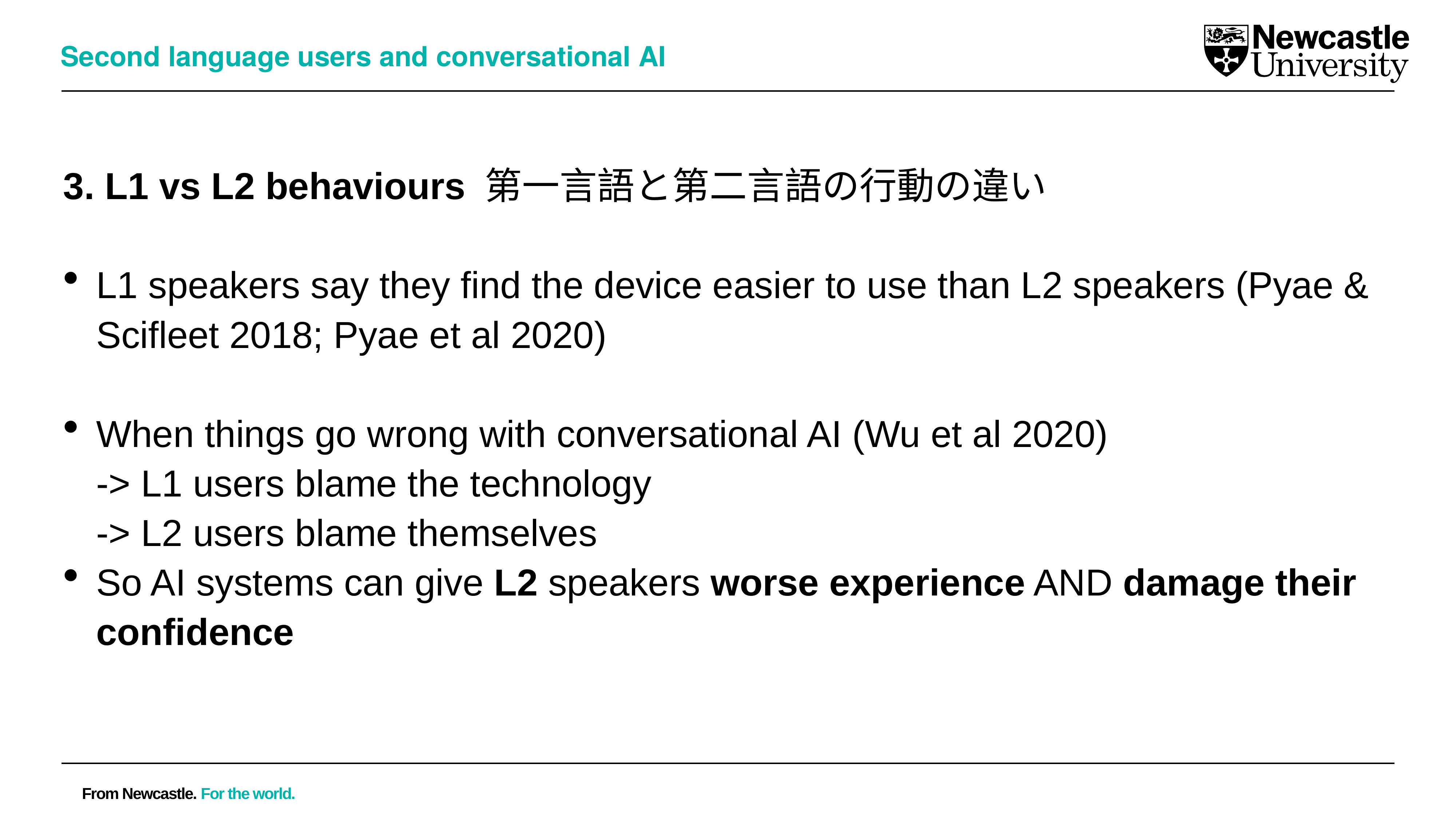

Second language users and conversational AI
3. L1 vs L2 behaviours 第一言語と第二言語の行動の違い

L1 speakers say they find the device easier to use than L2 speakers (Pyae & Scifleet 2018; Pyae et al 2020)

When things go wrong with conversational AI (Wu et al 2020)
-> L1 users blame the technology
-> L2 users blame themselves
So AI systems can give L2 speakers worse experience AND damage their confidence
95